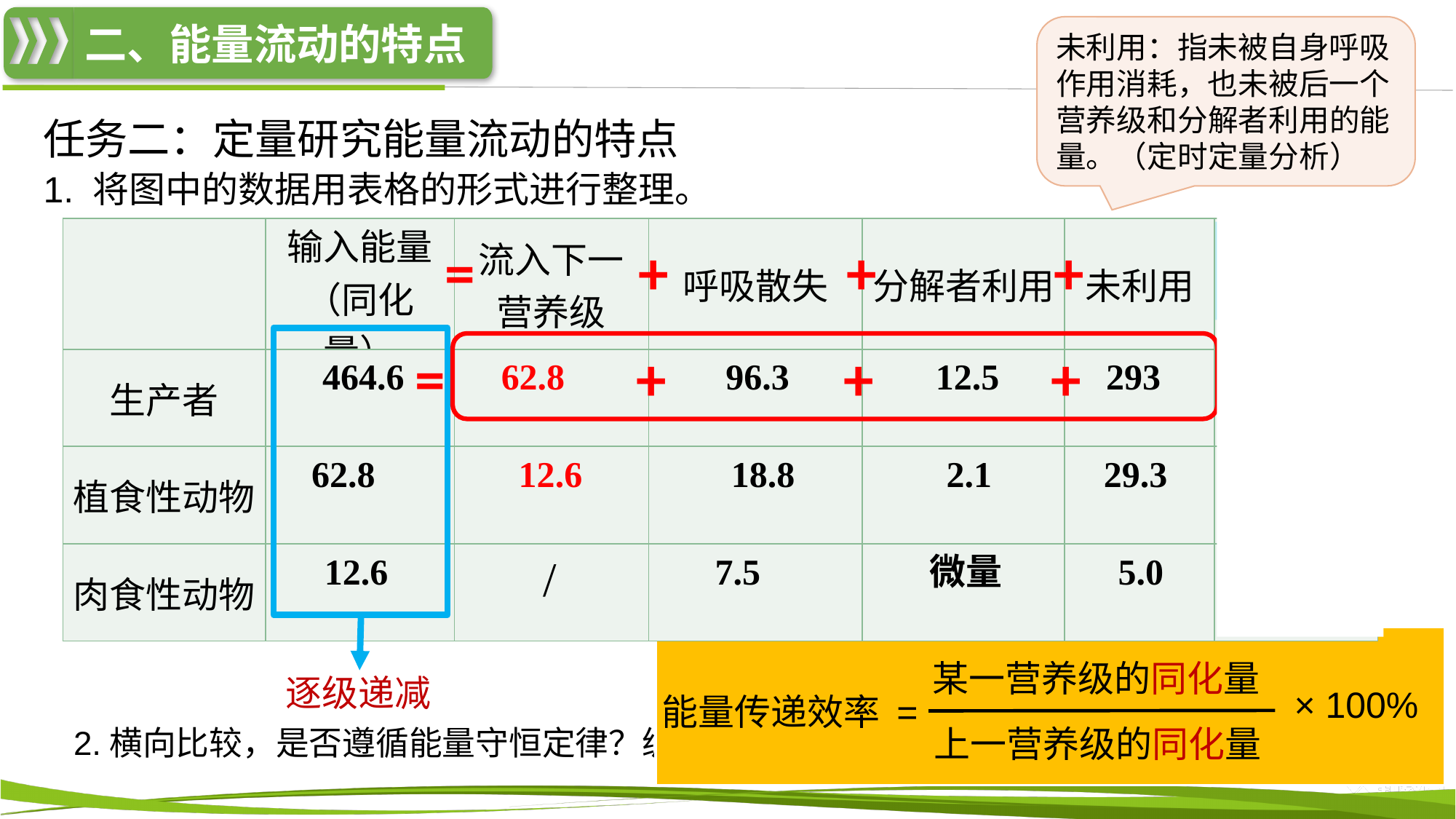

未利用：指未被自身呼吸作用消耗，也未被后一个营养级和分解者利用的能量。（定时定量分析）
任务二：定量研究能量流动的特点
1. 将图中的数据用表格的形式进行整理。

|  | 输入能量（同化量） | 流入下一营养级 | 呼吸散失 | 分解者利用 | 未利用 | 出入比 |
| --- | --- | --- | --- | --- | --- | --- |
| 生产者 |  |  |  |  |  |  |
| 植食性动物 |  |  |  |  |  |  |
| 肉食性动物 |  |  |  |  |  |  |
能量传递效率
    =            +             +             +

    =              +             +             +
464.6
62.8
96.3
12.5
293
13.5%
62.8
12.6
18.8
2.1
29.3
20%
12.6
/
7.5
微量
5.0

某一营养级的同化量
能量传递效率 =

上一营养级的同化量
× 100%
逐级递减
2.横向比较，是否遵循能量守恒定律？纵向比较，随着营养级的升高 ，同化量有什么变化？
3.请计算第一到第二营养级的能量传递效率？